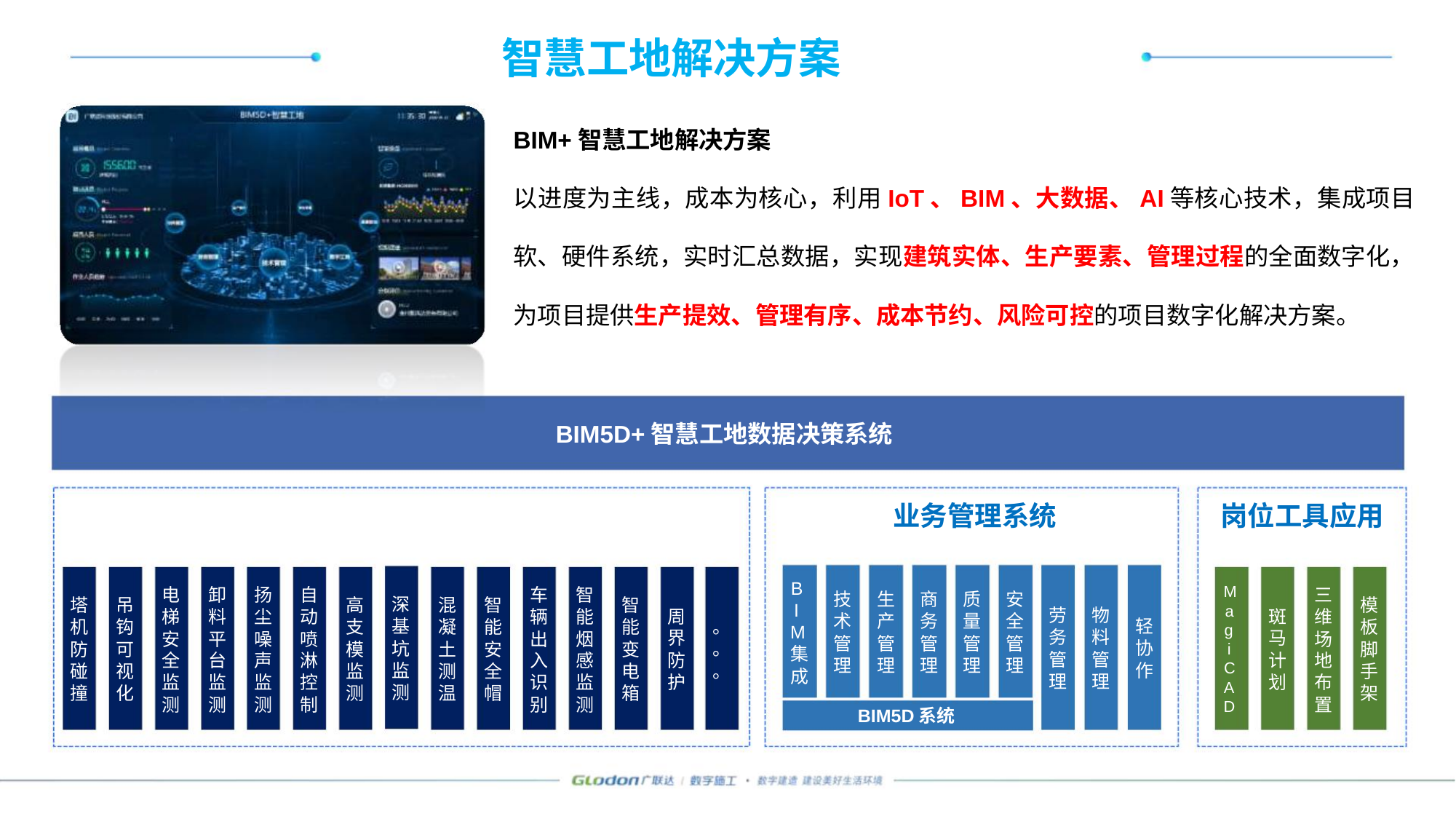

智慧工地解决方案
BIM+智慧工地解决方案
以进度为主线，成本为核心，利用IoT、BIM、大数据、AI等核心技术，集成项目
软、硬件系统，实时汇总数据，实现建筑实体、生产要素、管理过程的全面数字化，
为项目提供生产提效、管理有序、成本节约、风险可控的项目数字化解决方案。
BIM5D+智慧工地数据决策系统
业务管理系统
岗位工具应用
B
M
a
电
梯
安
全
监
测
卸
料
平
台
监
测
扬
尘
噪
声
监
测
自
动
喷
淋
控
制
车
辆
出
入
识
别
智
能
烟
感
监
测
三
维
场
地
布
置
技
术
管
理
生
产
管
理
商
务
管
理
质
量
管
理
安
全
管
理
深
基
坑
监
测
塔
机
防
碰
撞
吊
钩
可
视
化
高
支
模
监
测
混
凝
土
测
温
智
能
安
全
帽
智
能
变
电
箱
模
板
脚
手
架
I
劳
务
管
理
物
料
管
理
周
界
防
护
斑
马
计
划
轻
协
作
。
。
。
g
i
M
集
成
C
A
D
BIM5D系统